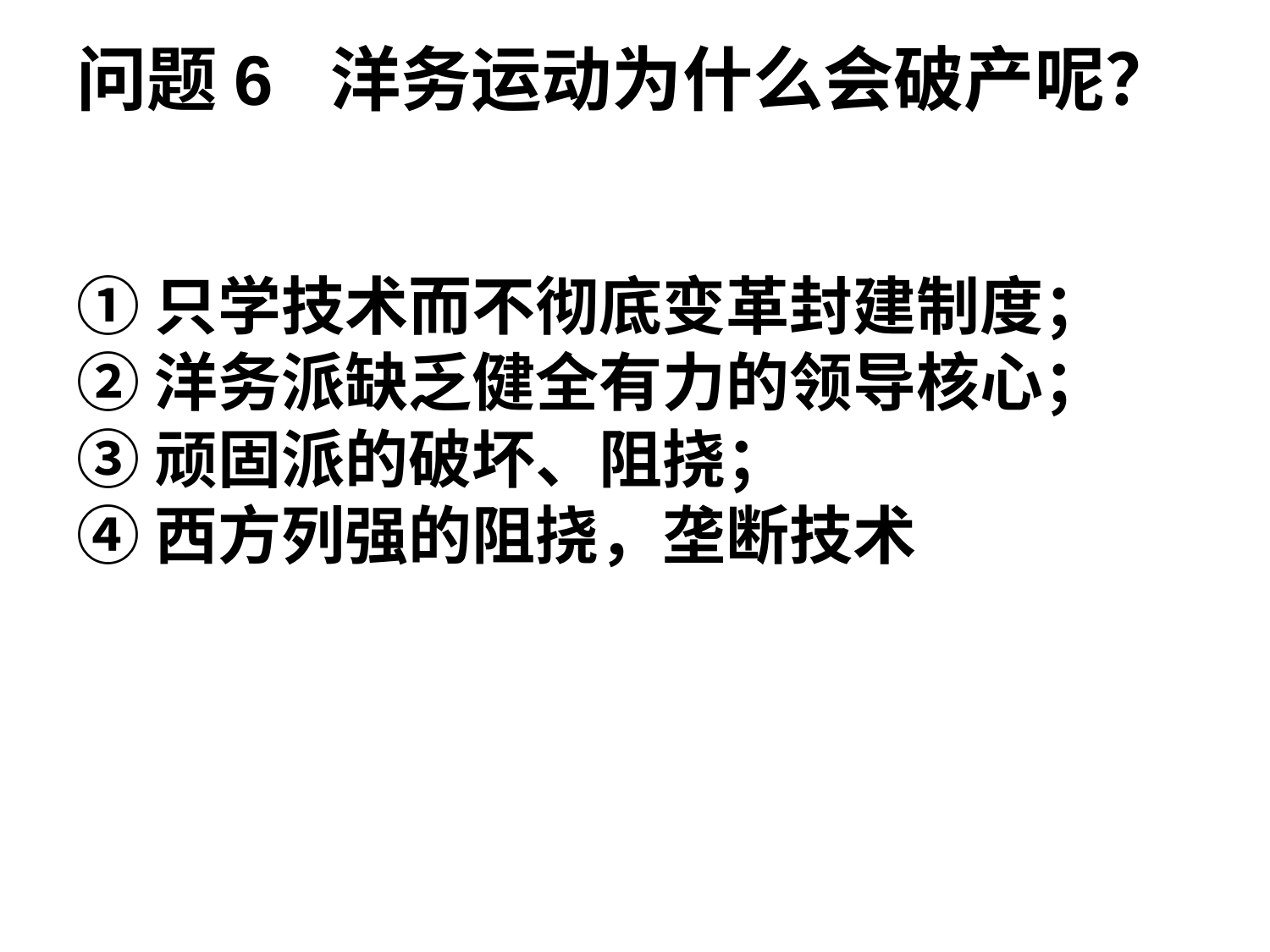

# 问题6	洋务运动为什么会破产呢？

①只学技术而不彻底变革封建制度；
②洋务派缺乏健全有力的领导核心；
③顽固派的破坏、阻挠；
④西方列强的阻挠，垄断技术